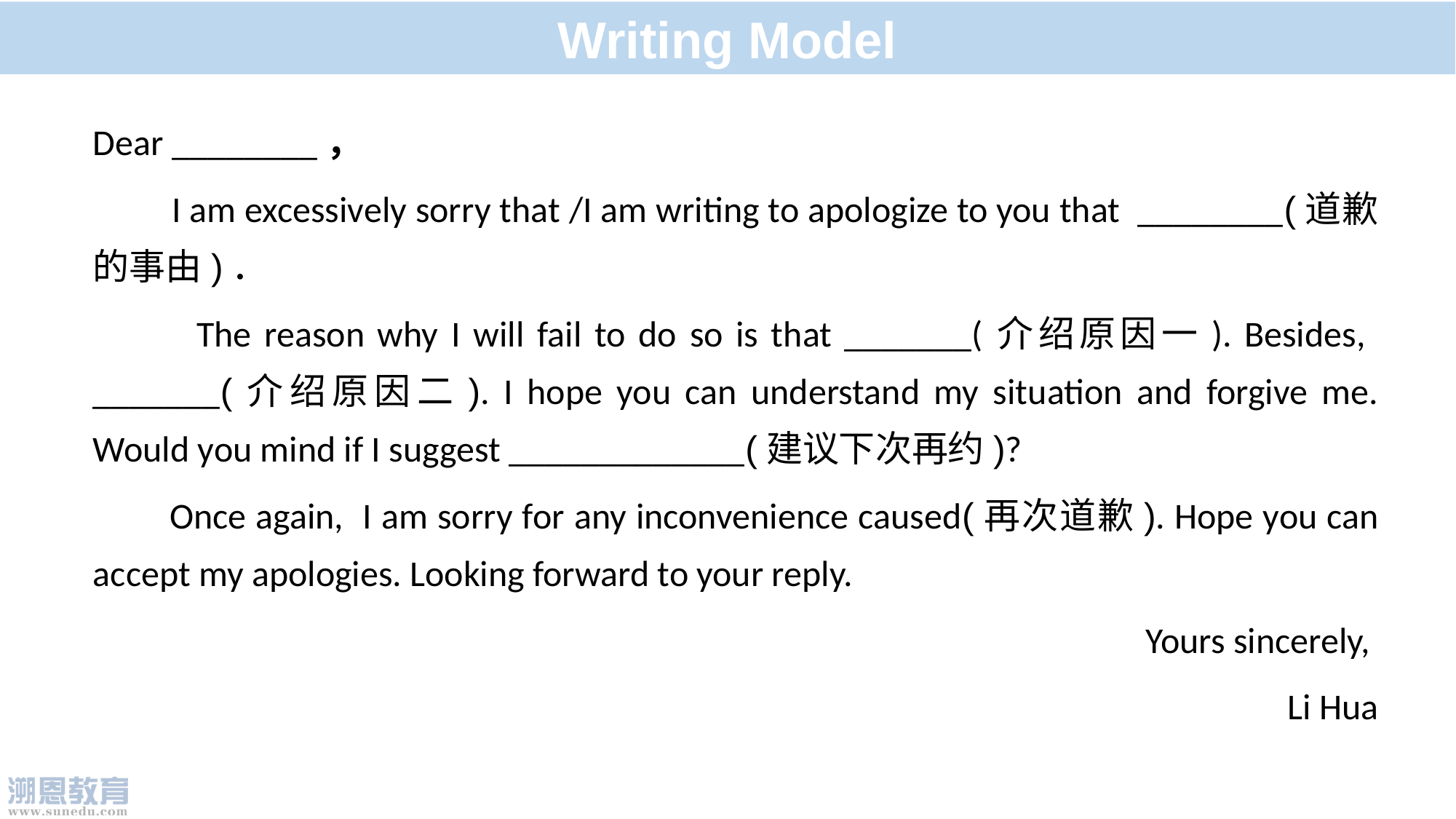

Writing Model
Dear ________，
         I am excessively sorry that /I am writing to apologize to you that  ________(道歉的事由)．
        The reason why I will fail to do so is that _______(介绍原因一). Besides,  _______(介绍原因二). I hope you can understand my situation and forgive me. Would you mind if I suggest _____________(建议下次再约)?
        Once again,  I am sorry for any inconvenience caused(再次道歉). Hope you can accept my apologies. Looking forward to your reply.
 Yours sincerely,
Li Hua